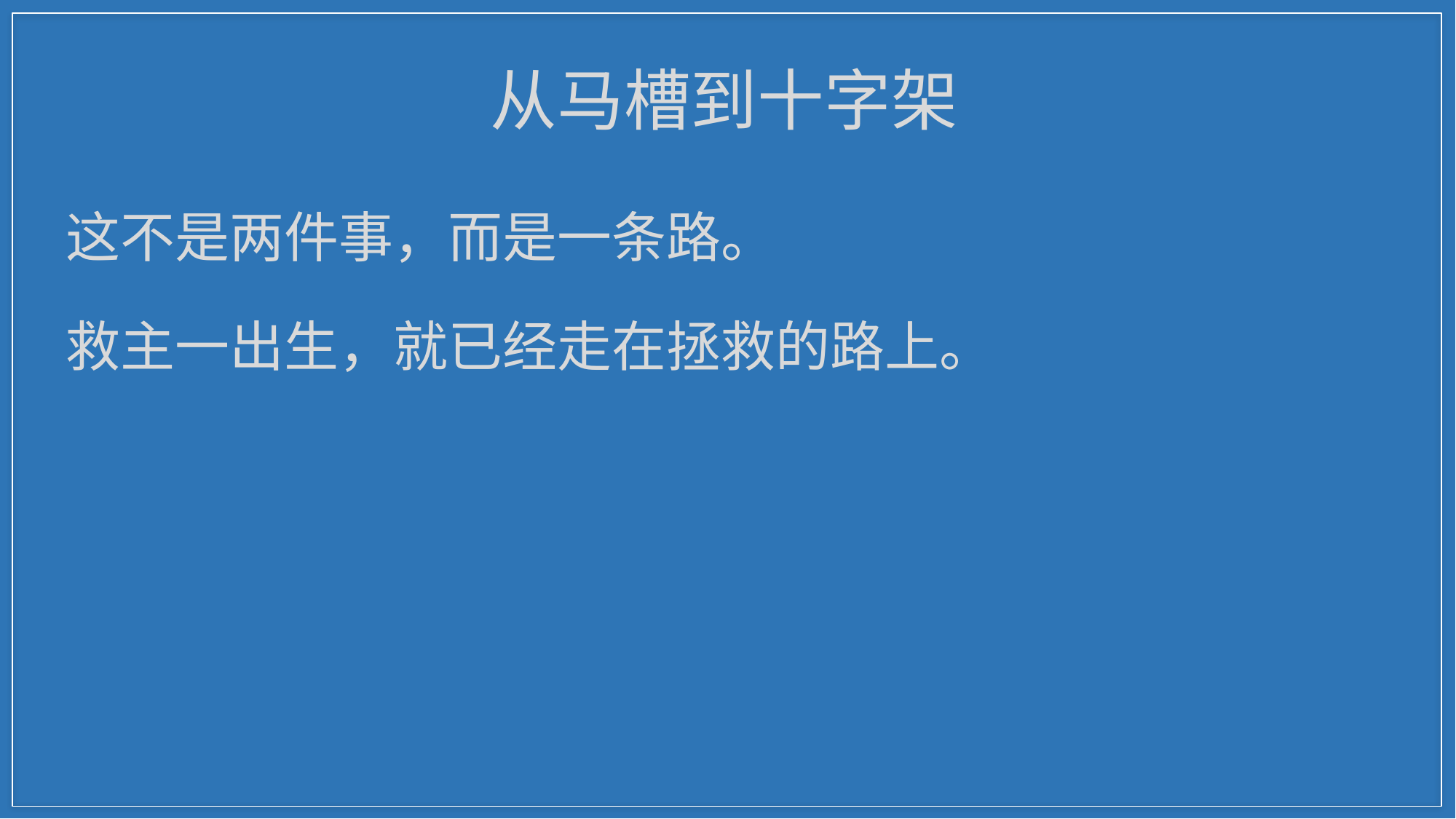

# 从马槽到十字架
这不是两件事，而是一条路。
救主一出生，就已经走在拯救的路上。